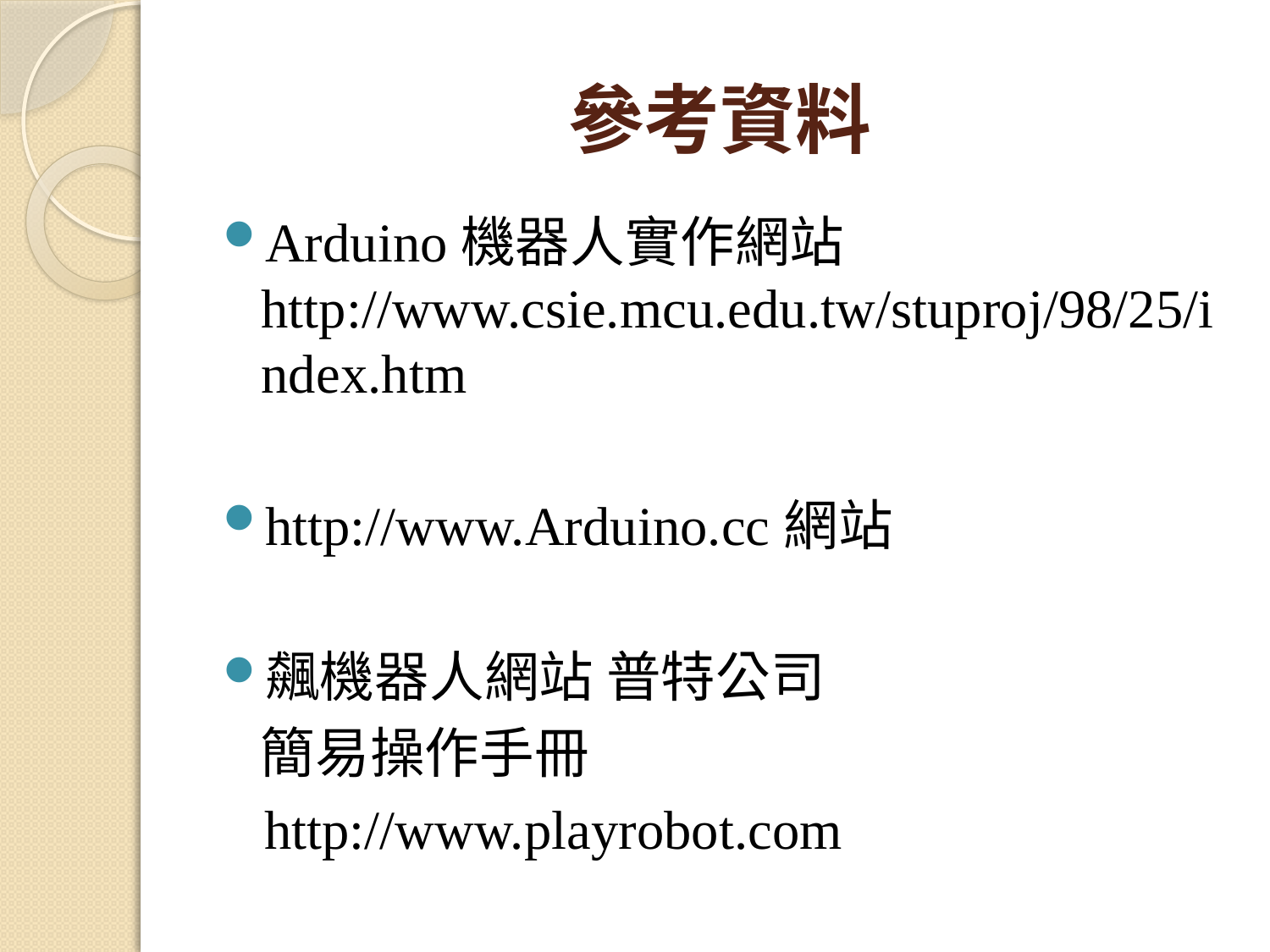

# 參考資料
Arduino機器人實作網站   http://www.csie.mcu.edu.tw/stuproj/98/25/index.htm

http://www.Arduino.cc網站

飆機器人網站 普特公司
  簡易操作手冊
   http://www.playrobot.com